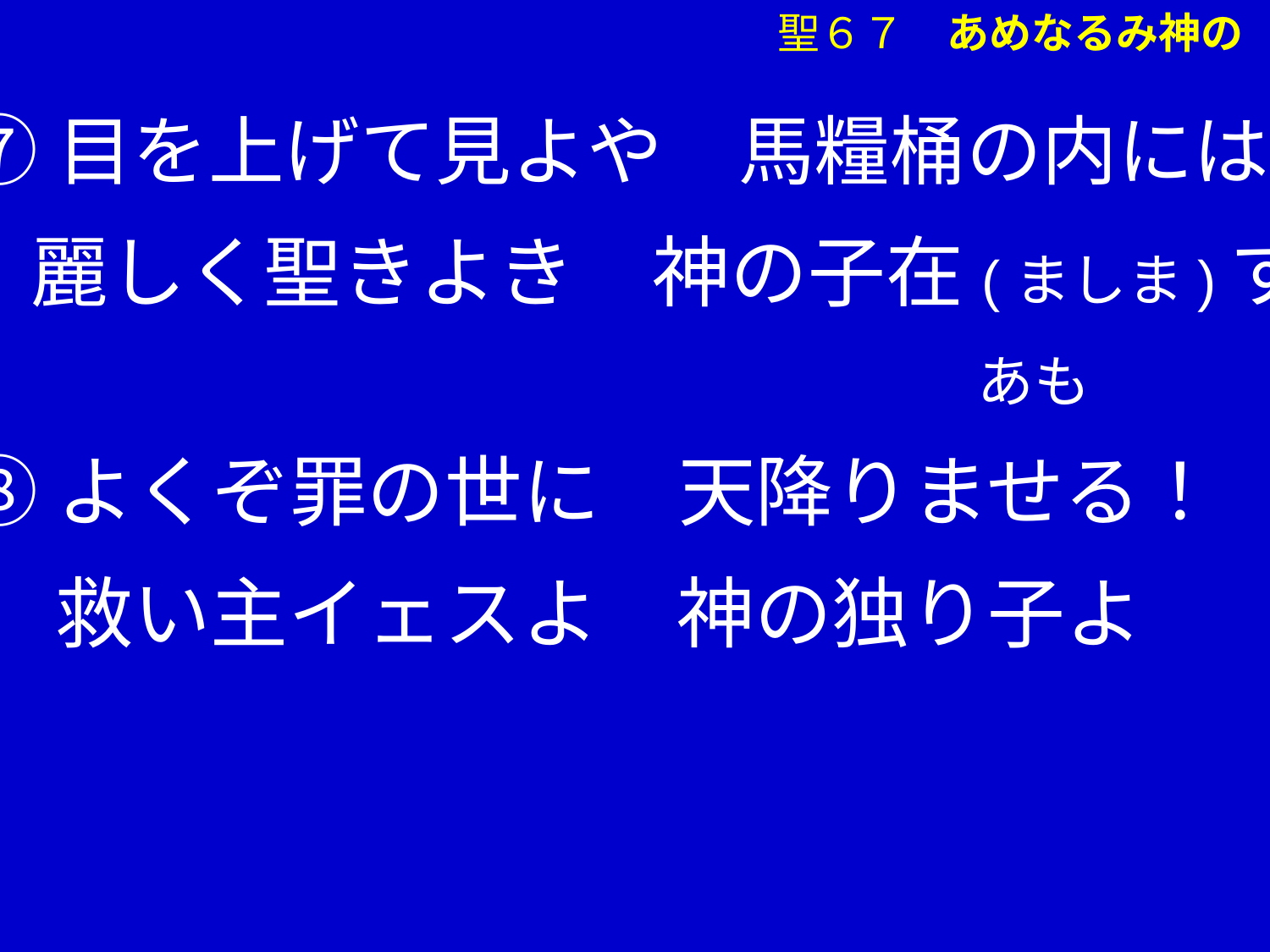

⑦目を上げて見よや　馬糧桶の内には
   麗しく聖きよき　神の子在(ましま)す
　　　　　　　　　　　　　　　　　　あも
⑧よくぞ罪の世に　天降りませる！
　 救い主イェスよ　神の独り子よ
聖６７　あめなるみ神の